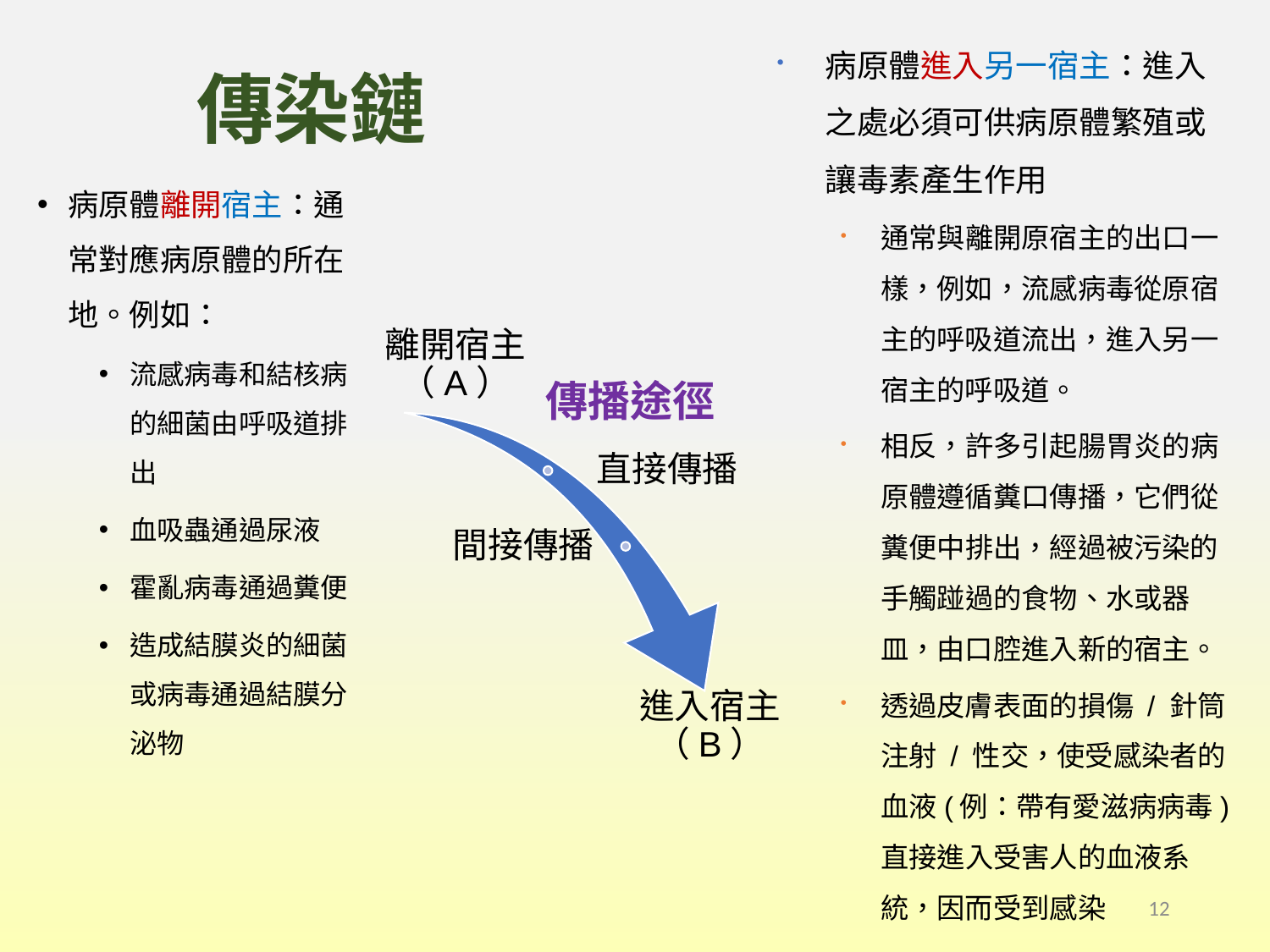

病原體進入另一宿主：進入之處必須可供病原體繁殖或讓毒素產生作用
通常與離開原宿主的出口一樣，例如，流感病毒從原宿主的呼吸道流出，進入另一宿主的呼吸道。
相反，許多引起腸胃炎的病原體遵循糞口傳播，它們從糞便中排出，經過被污染的手觸踫過的食物、水或器皿，由口腔進入新的宿主。
透過皮膚表面的損傷 / 針筒注射 / 性交，使受感染者的血液(例：帶有愛滋病病毒) 直接進入受害人的血液系統，因而受到感染

# 傳染鏈
病原體離開宿主：通常對應病原體的所在地。例如：
流感病毒和結核病的細菌由呼吸道排出
血吸蟲通過尿液
霍亂病毒通過糞便
造成結膜炎的細菌或病毒通過結膜分泌物
離開宿主（A）
直接傳播
間接傳播
進入宿主 （B）
傳播途徑
12